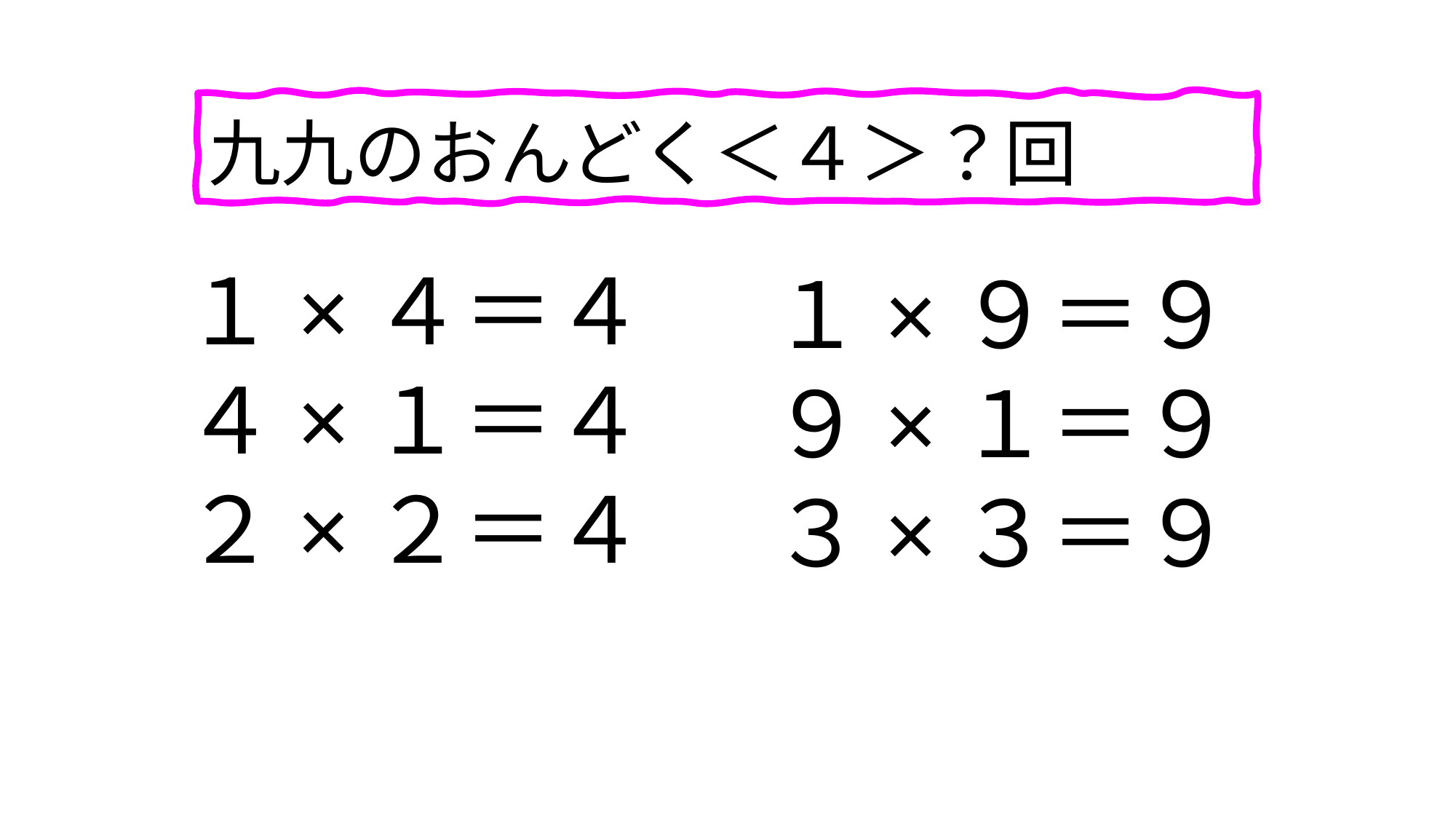

九九のおんどく＜４＞？回
１×４＝４
４×１＝４
２×２＝４
１×９＝９
９×１＝９
３×３＝９